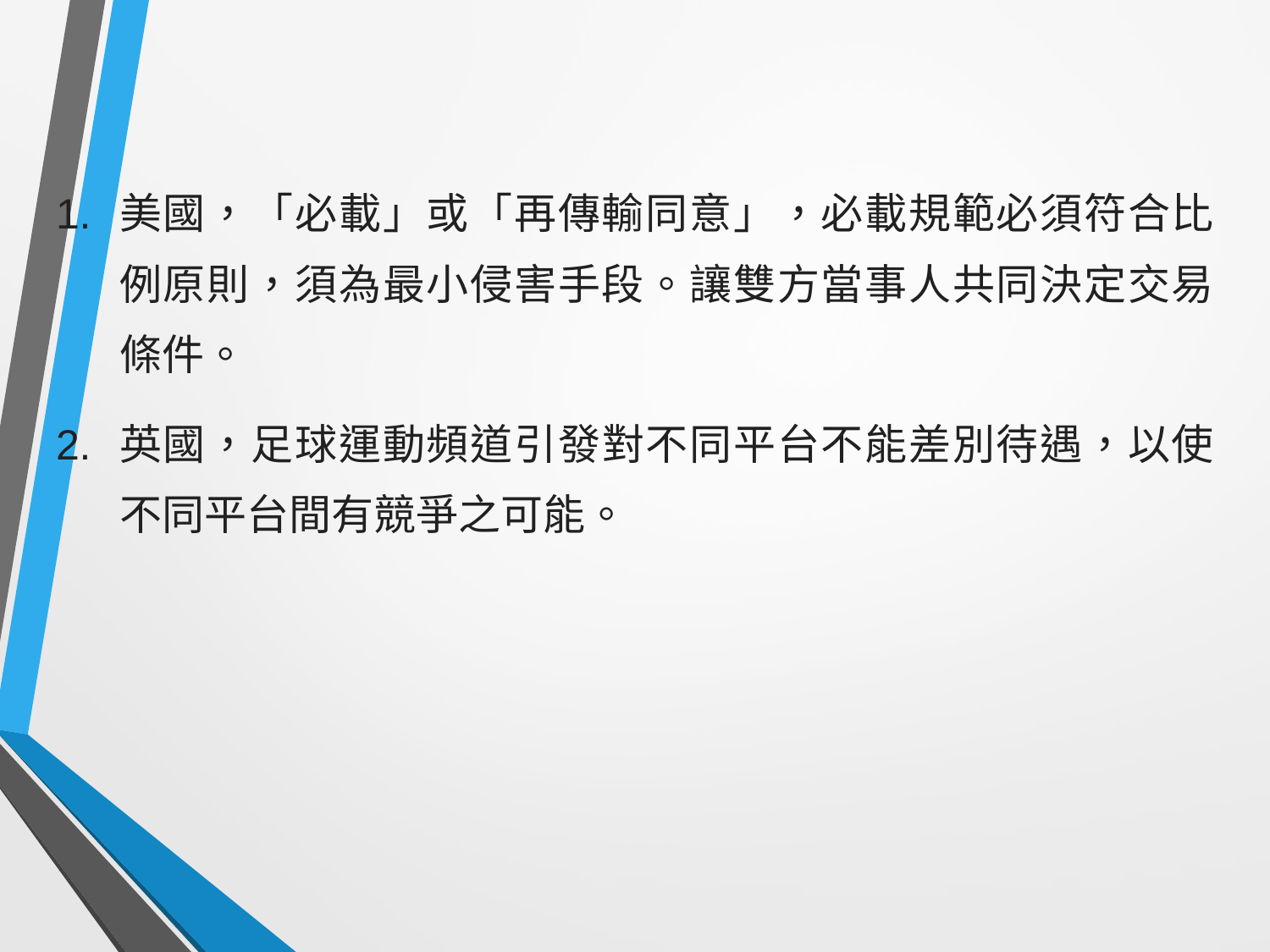

#
美國，「必載」或「再傳輸同意」，必載規範必須符合比例原則，須為最小侵害手段。讓雙方當事人共同決定交易條件。
英國，足球運動頻道引發對不同平台不能差別待遇，以使不同平台間有競爭之可能。